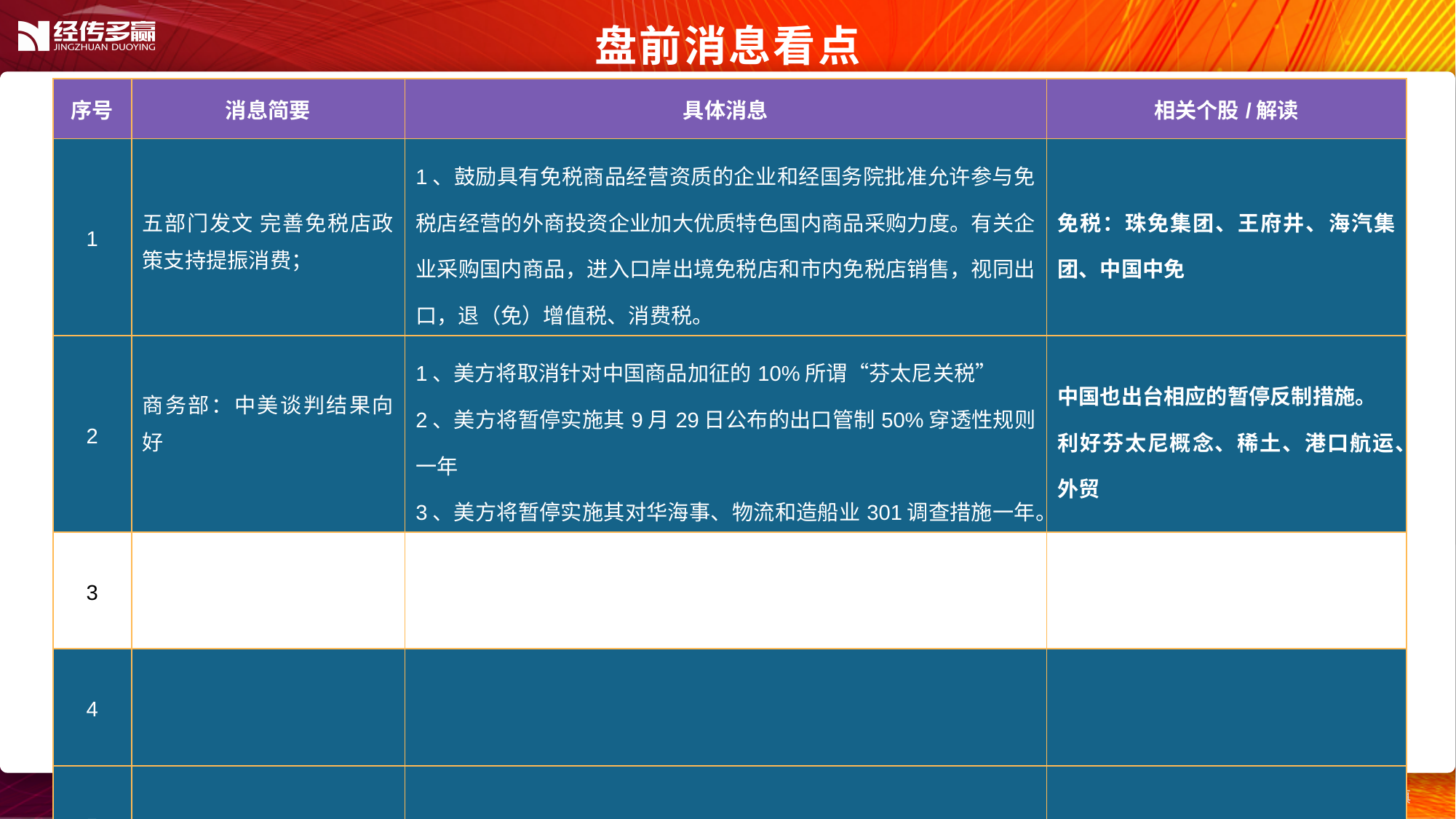

盘前消息看点
| 序号 | 消息简要 | 具体消息 | 相关个股/解读 |
| --- | --- | --- | --- |
| 1 | 五部门发文 完善免税店政策支持提振消费； | 1、鼓励具有免税商品经营资质的企业和经国务院批准允许参与免税店经营的外商投资企业加大优质特色国内商品采购力度。有关企业采购国内商品，进入口岸出境免税店和市内免税店销售，视同出口，退（免）增值税、消费税。 | 免税：珠免集团、王府井、海汽集团、中国中免 |
| 2 | 商务部：中美谈判结果向好 | 1、美方将取消针对中国商品加征的10%所谓“芬太尼关税” 2、美方将暂停实施其9月29日公布的出口管制50%穿透性规则一年 3、美方将暂停实施其对华海事、物流和造船业301调查措施一年。 | 中国也出台相应的暂停反制措施。 利好芬太尼概念、稀土、港口航运、外贸 |
| 3 |  |  |  |
| 4 |  |  |  |
| 5 |  |  |  |